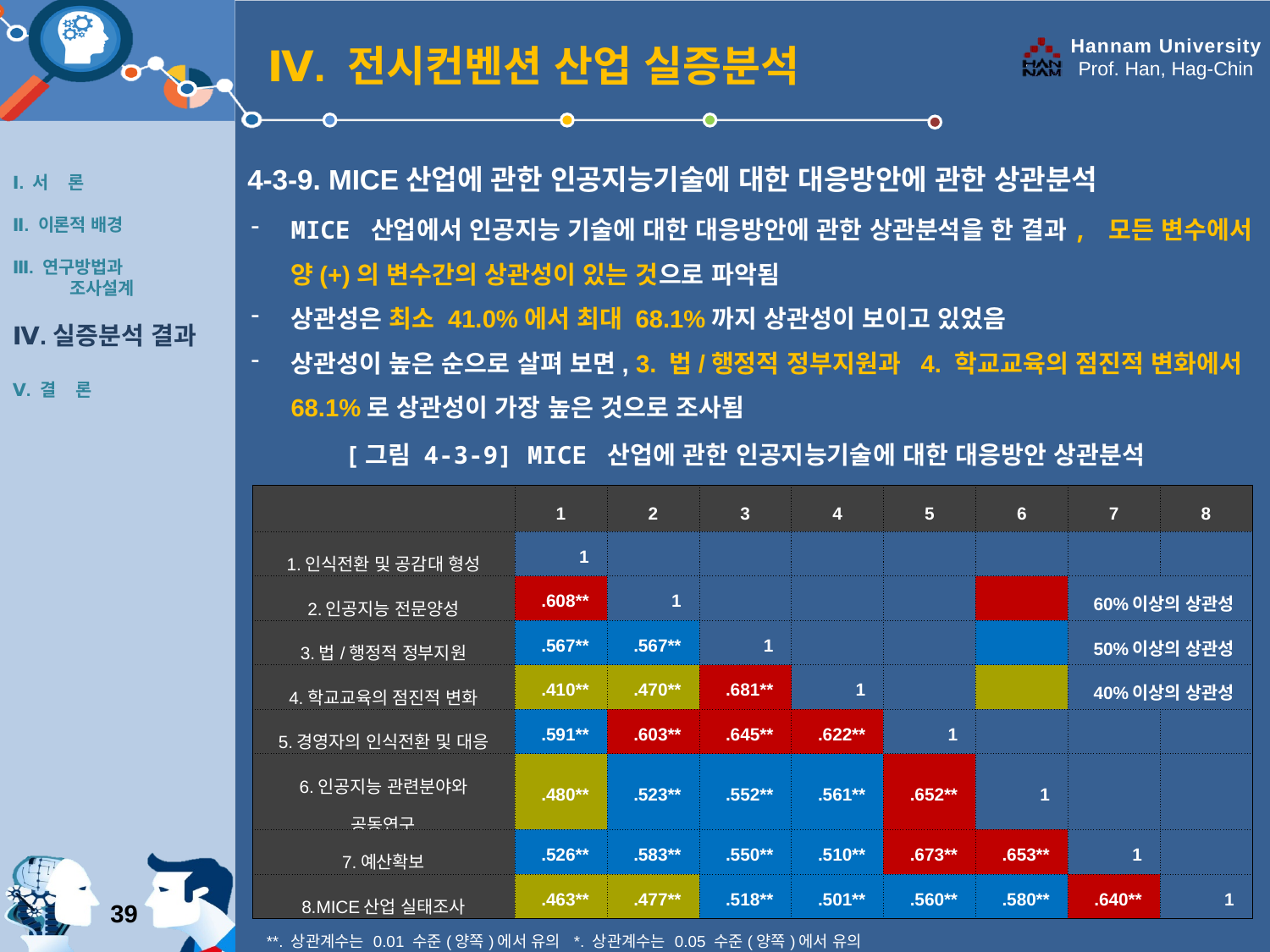

Ⅳ. 전시컨벤션 산업 실증분석
Ⅰ. 서    론

Ⅱ. 이론적 배경

Ⅲ. 연구방법과
           조사설계

Ⅳ.실증분석 결과

Ⅴ. 결    론
4-3-9. MICE산업에 관한 인공지능기술에 대한 대응방안에 관한 상관분석
MICE 산업에서 인공지능 기술에 대한 대응방안에 관한 상관분석을 한 결과, 모든 변수에서 양(+)의 변수간의 상관성이 있는 것으로 파악됨
상관성은 최소 41.0%에서 최대 68.1%까지 상관성이 보이고 있었음
상관성이 높은 순으로 살펴 보면, 3. 법/행정적 정부지원과  4. 학교교육의 점진적 변화에서 68.1%로 상관성이 가장 높은 것으로 조사됨
[그림 4-3-9] MICE 산업에 관한 인공지능기술에 대한 대응방안 상관분석
|  | 1 | 2 | 3 | 4 | 5 | 6 | 7 | 8 |
| --- | --- | --- | --- | --- | --- | --- | --- | --- |
| 1.인식전환 및 공감대 형성 | 1 |  |  |  |  |  |  |  |
| 2.인공지능 전문양성 | .608\*\* | 1 |  |  |  |  | 60%이상의 상관성 |  |
| 3.법/행정적 정부지원 | .567\*\* | .567\*\* | 1 |  |  |  | 50%이상의 상관성 |  |
| 4.학교교육의 점진적 변화 | .410\*\* | .470\*\* | .681\*\* | 1 |  |  | 40%이상의 상관성 |  |
| 5.경영자의 인식전환 및 대응 | .591\*\* | .603\*\* | .645\*\* | .622\*\* | 1 |  |  |  |
| 6.인공지능 관련분야와 공동연구 | .480\*\* | .523\*\* | .552\*\* | .561\*\* | .652\*\* | 1 |  |  |
| 7.예산확보 | .526\*\* | .583\*\* | .550\*\* | .510\*\* | .673\*\* | .653\*\* | 1 |  |
| 8.MICE산업 실태조사 | .463\*\* | .477\*\* | .518\*\* | .501\*\* | .560\*\* | .580\*\* | .640\*\* | 1 |
| \*\*. 상관계수는 0.01 수준(양쪽)에서 유의 \*. 상관계수는 0.05 수준(양쪽)에서 유의 |  |  |  |  |  |  |  |  |